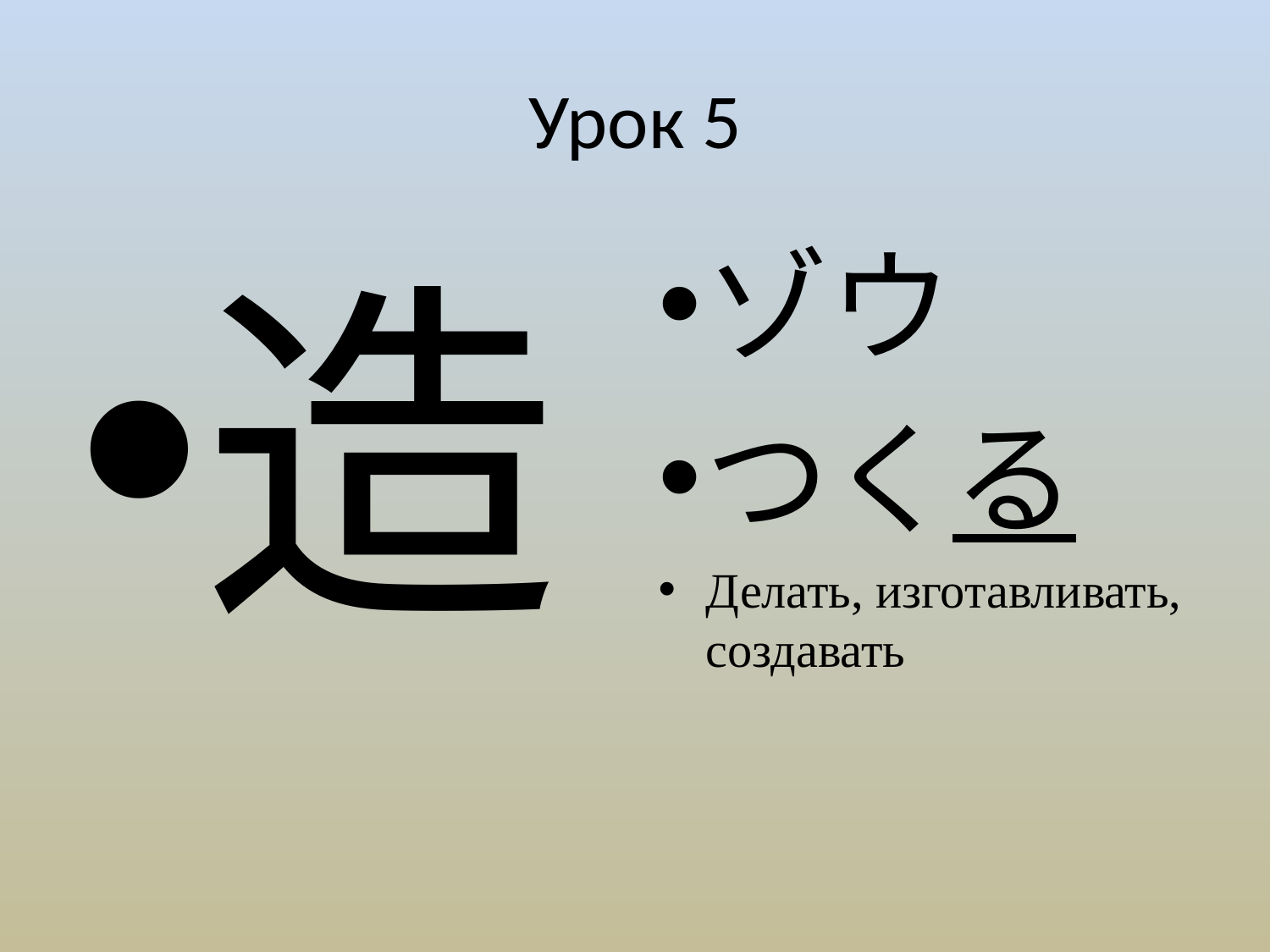

# Урок 5
造

ゾウ
つくる
Делать, изготавливать, создавать